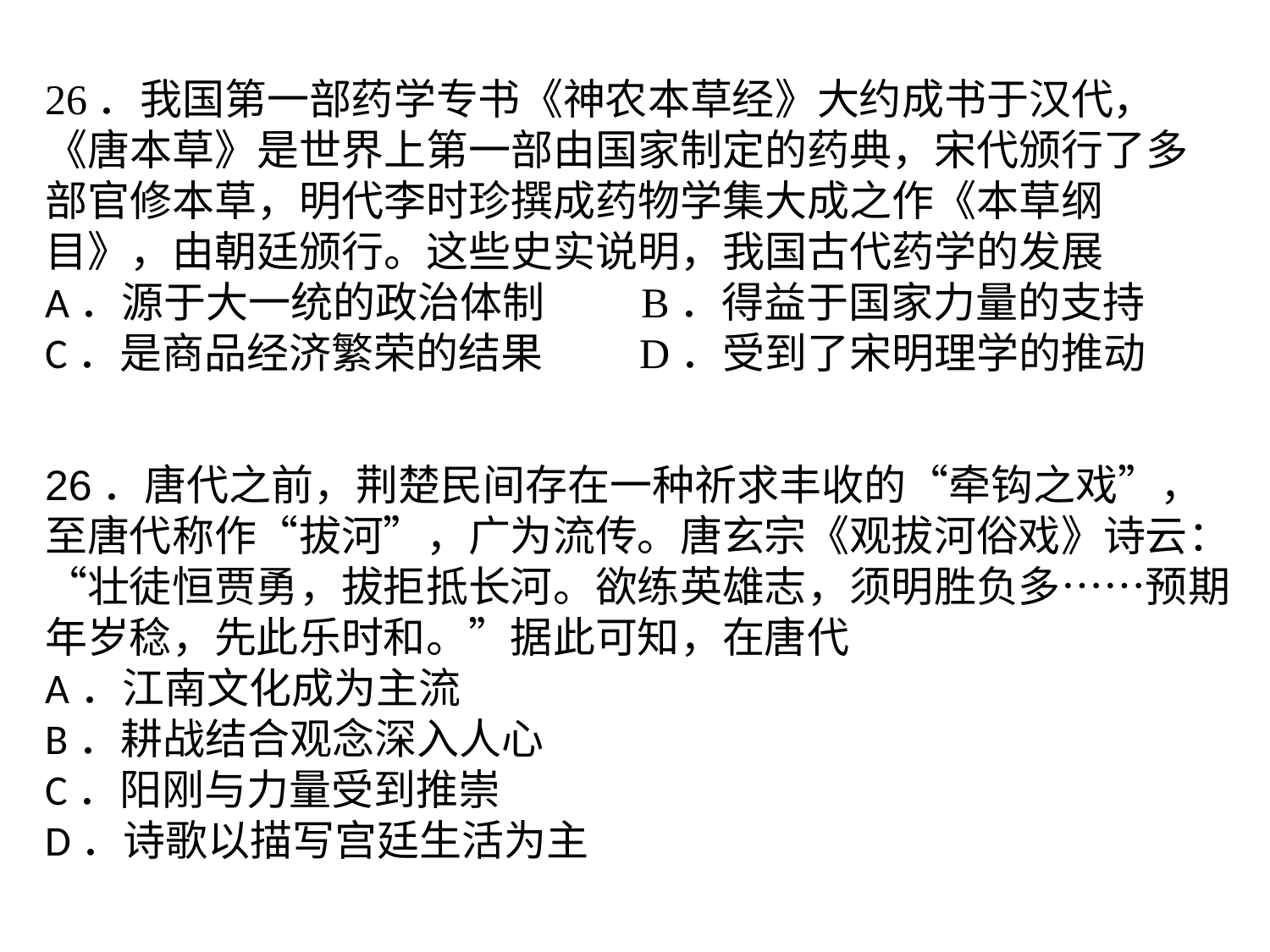

26．我国第一部药学专书《神农本草经》大约成书于汉代，《唐本草》是世界上第一部由国家制定的药典，宋代颁行了多部官修本草，明代李时珍撰成药物学集大成之作《本草纲目》，由朝廷颁行。这些史实说明，我国古代药学的发展A．源于大一统的政治体制         B．得益于国家力量的支持C．是商品经济繁荣的结果         D．受到了宋明理学的推动
26．唐代之前，荆楚民间存在一种祈求丰收的“牵钩之戏”，至唐代称作“拔河”，广为流传。唐玄宗《观拔河俗戏》诗云：“壮徒恒贾勇，拔拒抵长河。欲练英雄志，须明胜负多……预期年岁稔，先此乐时和。”据此可知，在唐代A．江南文化成为主流B．耕战结合观念深入人心C．阳刚与力量受到推崇D．诗歌以描写宫廷生活为主